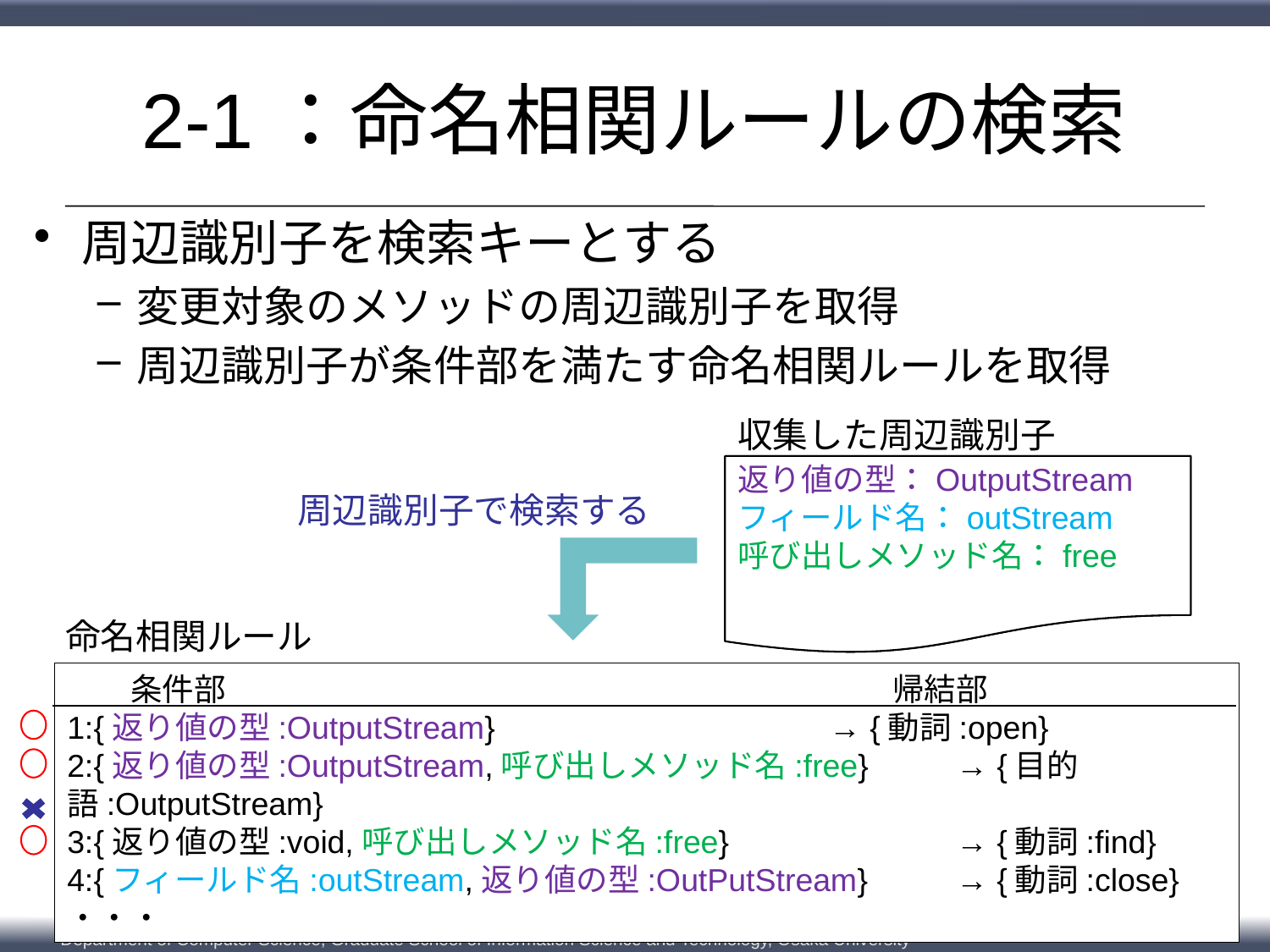

# 2-1：命名相関ルールの検索
周辺識別子を検索キーとする
変更対象のメソッドの周辺識別子を取得
周辺識別子が条件部を満たす命名相関ルールを取得
収集した周辺識別子
返り値の型：OutputStream
フィールド名：outStream
呼び出しメソッド名：free

返り値の型：OutputStream
フィールド名：outStream
呼び出しメソッド名：free

周辺識別子で検索する

命名相関ルール
　　条件部					　　帰結部
1:{返り値の型:OutputStream}			→ {動詞:open}
2:{返り値の型:OutputStream,呼び出しメソッド名:free}	→ {目的語:OutputStream}
3:{返り値の型:void,呼び出しメソッド名:free}		→ {動詞:find}
4:{フィールド名:outStream,返り値の型:OutPutStream}	→ {動詞:close}
・・・
　　条件部					　　帰結部
1:{返り値の型:OutputStream}			→ {動詞:open}
2:{返り値の型:OutputStream,呼び出しメソッド名:free}	→ {目的語:OutputStream}
3:{返り値の型:void,呼び出しメソッド名:free}		→ {動詞:find}
4:{フィールド名:outStream,返り値の型:OutPutStream}	→ {動詞:close}
・・・

10